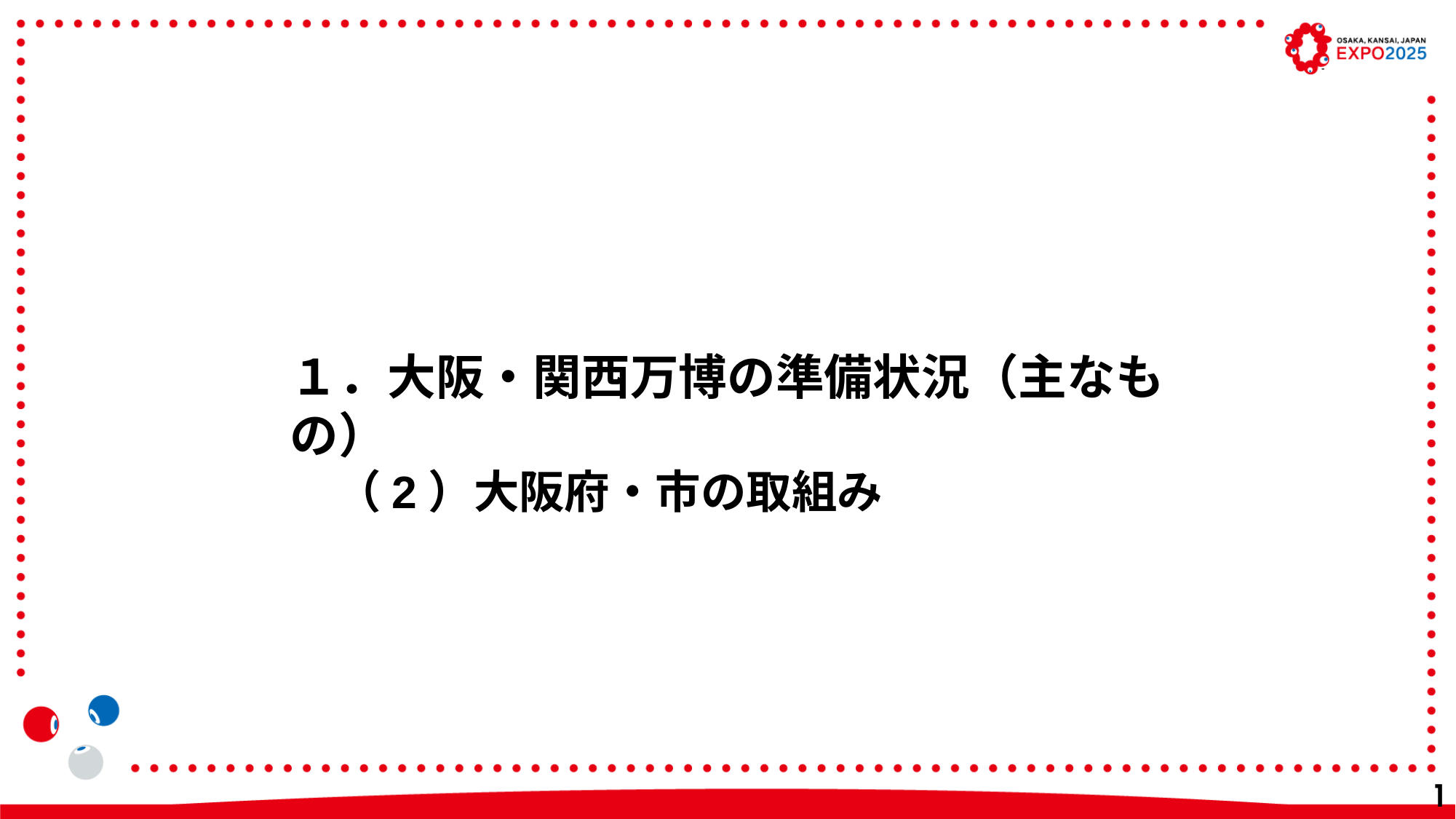

１．大阪・関西万博の準備状況（主なもの）
　（2）大阪府・市の取組み
１．（２）大阪府・市の取組み
11